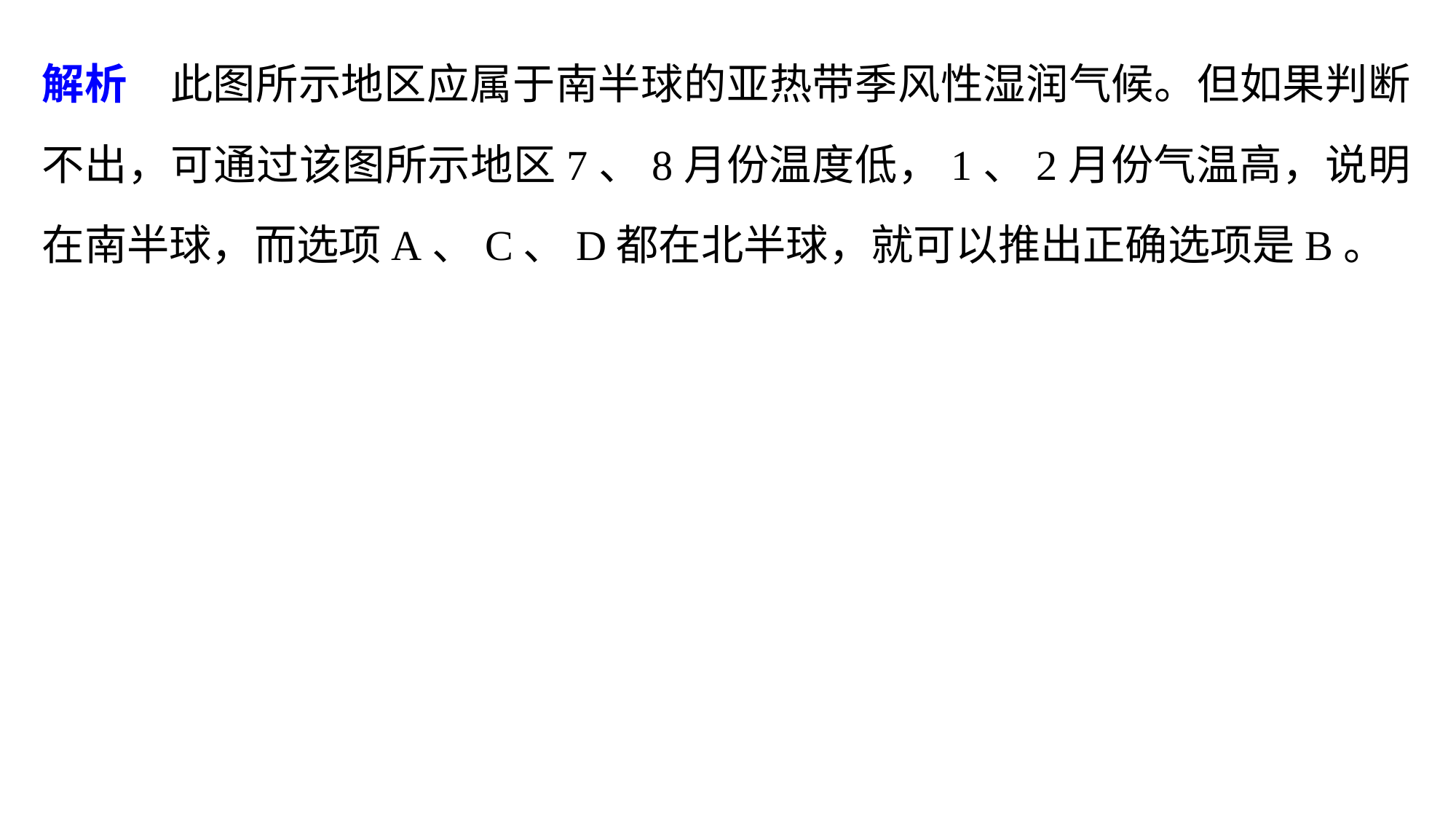

解析　此图所示地区应属于南半球的亚热带季风性湿润气候。但如果判断不出，可通过该图所示地区7、8月份温度低，1、2月份气温高，说明在南半球，而选项A、C、D都在北半球，就可以推出正确选项是B。